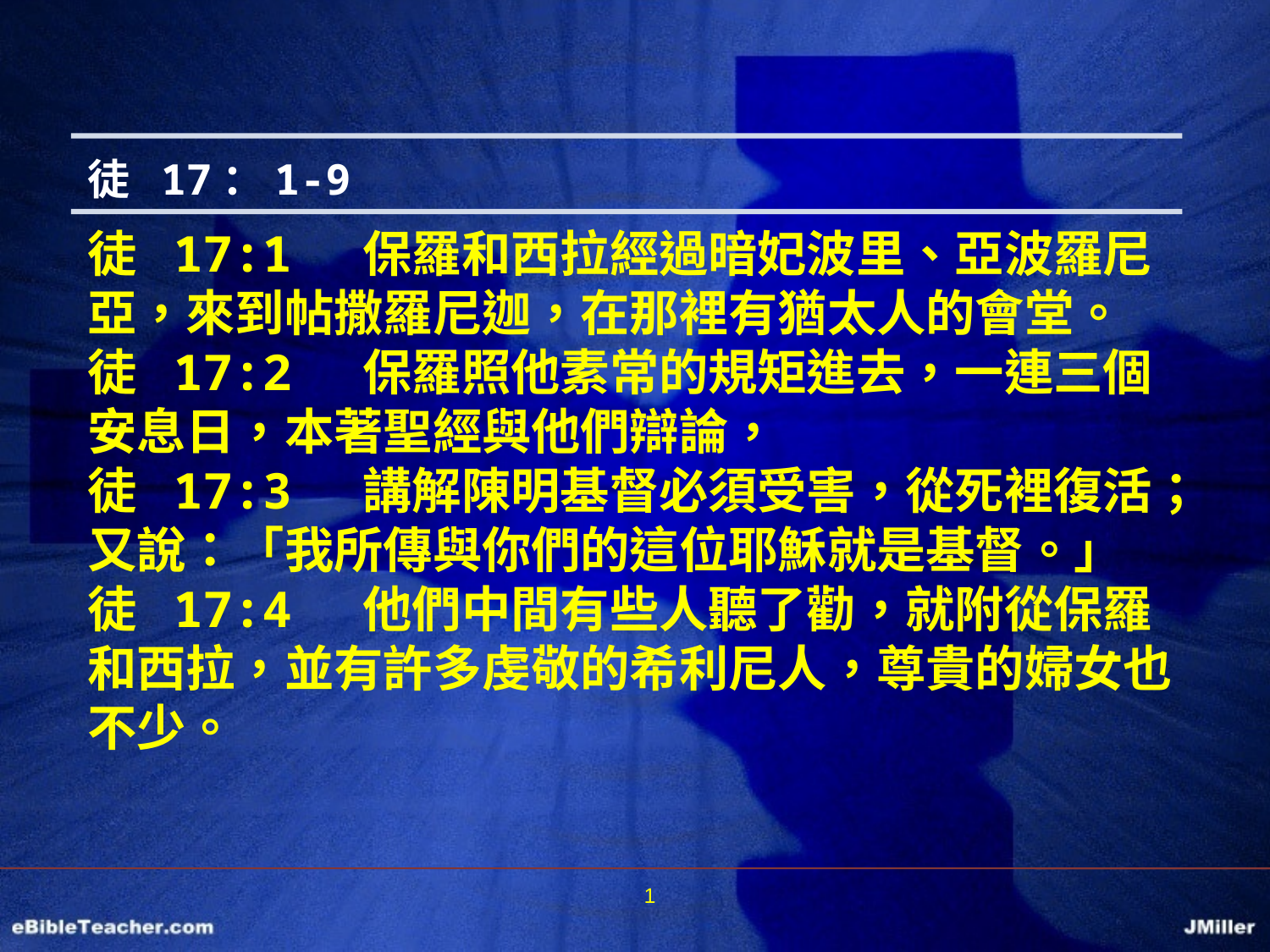

徒 17：1-9
徒 17:1  保羅和西拉經過暗妃波里、亞波羅尼亞，來到帖撒羅尼迦，在那裡有猶太人的會堂。
徒 17:2  保羅照他素常的規矩進去，一連三個安息日，本著聖經與他們辯論，
徒 17:3  講解陳明基督必須受害，從死裡復活；又說：「我所傳與你們的這位耶穌就是基督。」
徒 17:4  他們中間有些人聽了勸，就附從保羅和西拉，並有許多虔敬的希利尼人，尊貴的婦女也不少。